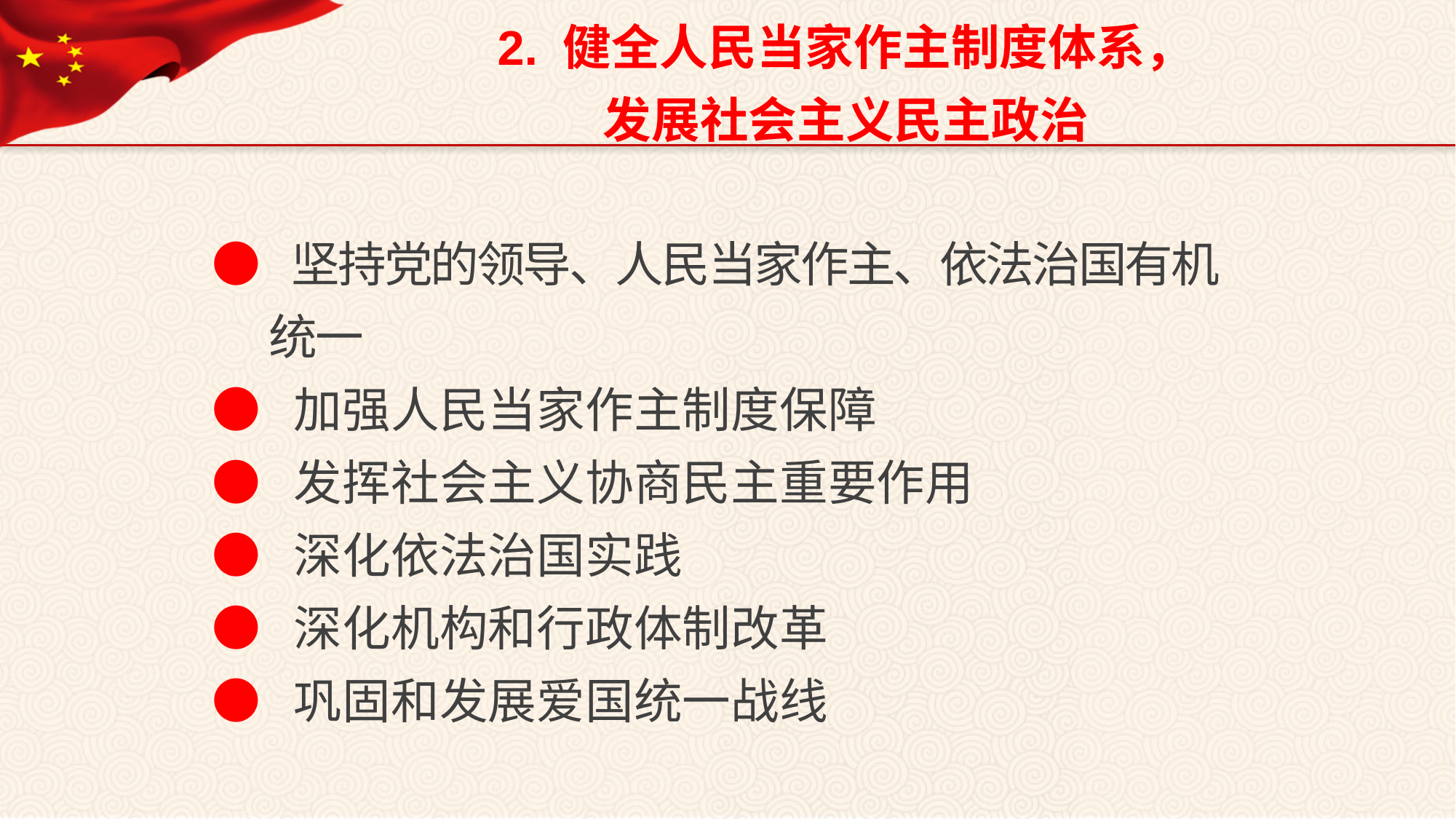

2. 健全人民当家作主制度体系，
发展社会主义民主政治
●  坚持党的领导、人民当家作主、依法治国有机
     统一
●  加强人民当家作主制度保障
●  发挥社会主义协商民主重要作用
●  深化依法治国实践
●  深化机构和行政体制改革
●  巩固和发展爱国统一战线